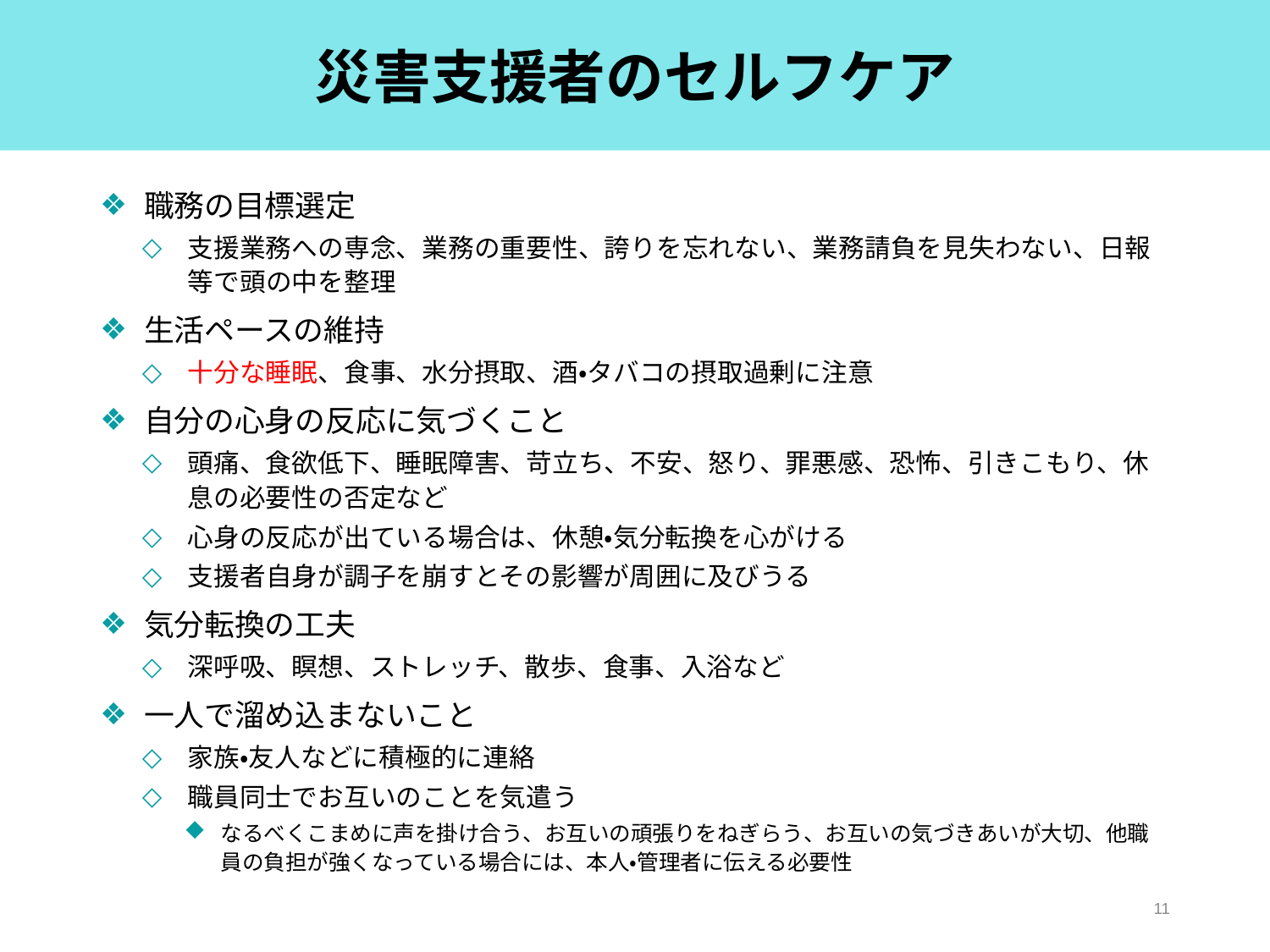

# 災害支援者のセルフケア
職務の目標選定
支援業務への専念、業務の重要性、誇りを忘れない、業務請負を見失わない、日報等で頭の中を整理
生活ペースの維持
十分な睡眠、食事、水分摂取、酒・タバコの摂取過剰に注意
自分の心身の反応に気づくこと
頭痛、食欲低下、睡眠障害、苛立ち、不安、怒り、罪悪感、恐怖、引きこもり、休息の必要性の否定など
心身の反応が出ている場合は、休憩・気分転換を心がける
支援者自身が調子を崩すとその影響が周囲に及びうる
気分転換の工夫
深呼吸、瞑想、ストレッチ、散歩、食事、入浴など
一人で溜め込まないこと
家族・友人などに積極的に連絡
職員同士でお互いのことを気遣う
なるべくこまめに声を掛け合う、お互いの頑張りをねぎらう、お互いの気づきあいが大切、他職員の負担が強くなっている場合には、本人・管理者に伝える必要性
11